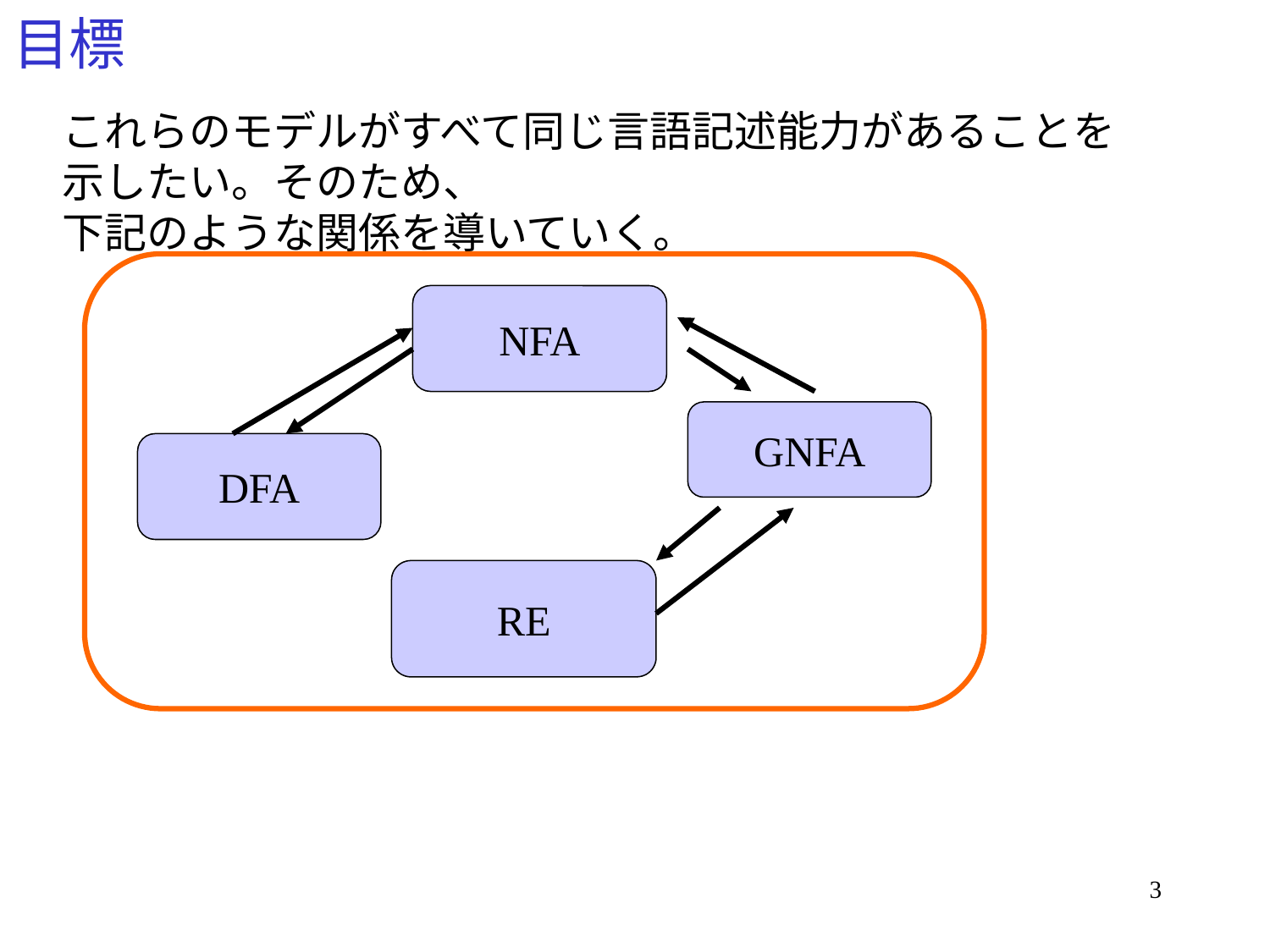

# 目標
これらのモデルがすべて同じ言語記述能力があることを
示したい。そのため、
下記のような関係を導いていく。

NFA

GNFA
DFA

RE
3